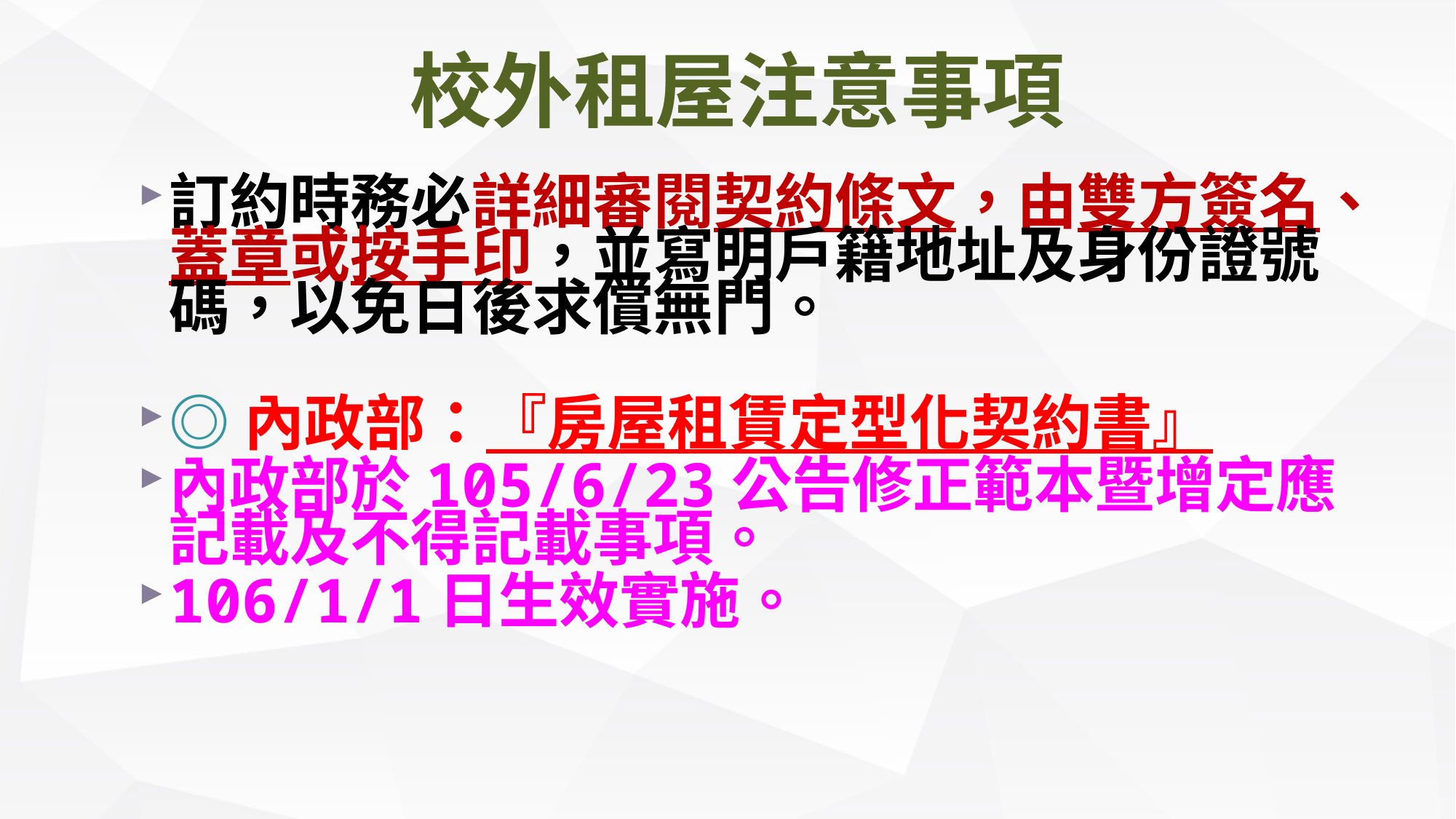

校外租屋注意事項
訂約時務必詳細審閱契約條文，由雙方簽名、蓋章或按手印，並寫明戶籍地址及身份證號碼，以免日後求償無門。
◎內政部：『房屋租賃定型化契約書』
內政部於105/6/23公告修正範本暨增定應記載及不得記載事項。
106/1/1日生效實施。